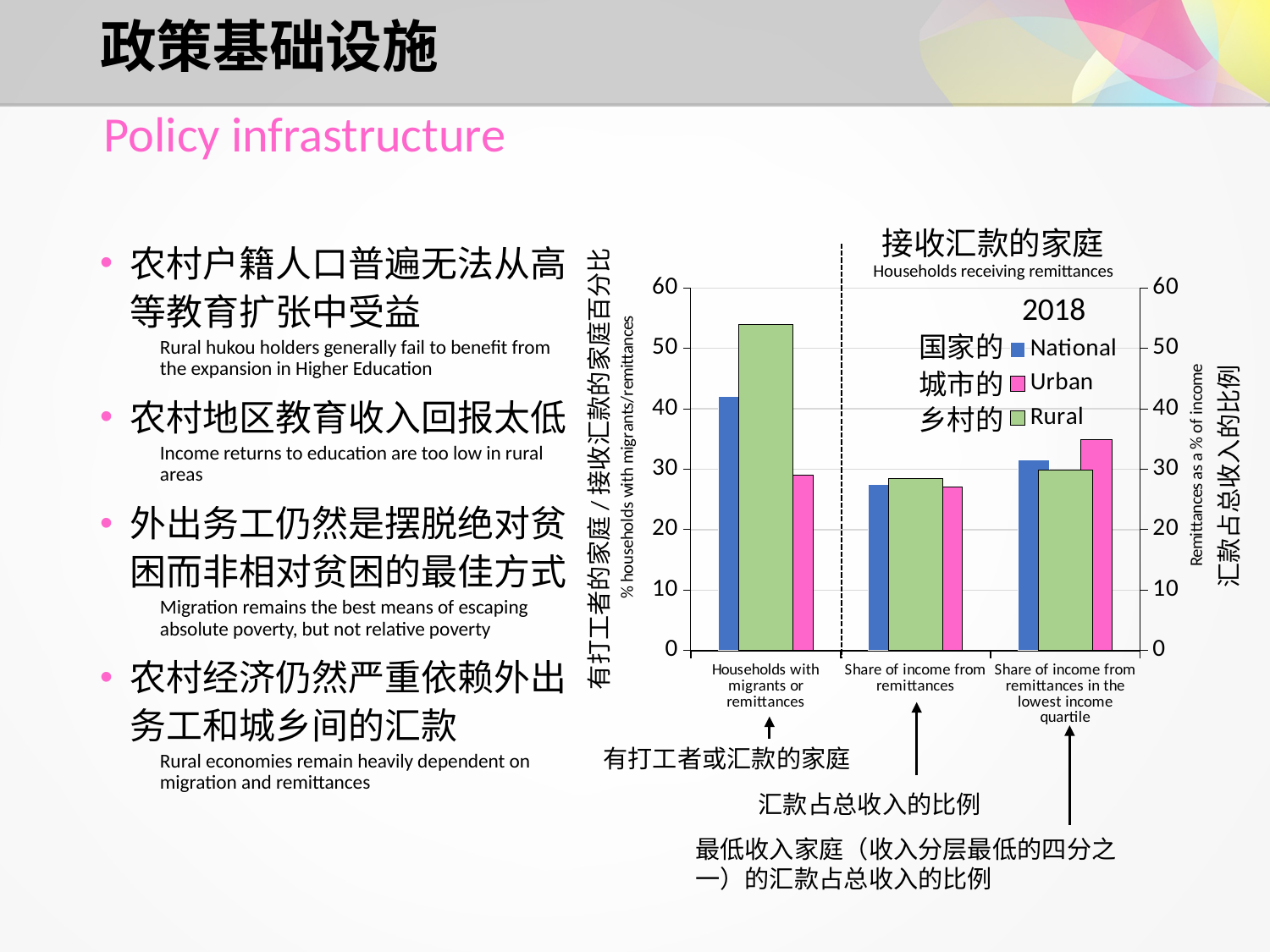

# 政策基础设施
Policy infrastructure

接收汇款的家庭
农村户籍人口普遍无法从高等教育扩张中受益
Rural hukou holders generally fail to benefit from the expansion in Higher Education
农村地区教育收入回报太低
Income returns to education are too low in rural areas
外出务工仍然是摆脱绝对贫困而非相对贫困的最佳方式
Migration remains the best means of escaping absolute poverty, but not relative poverty
农村经济仍然严重依赖外出务工和城乡间的汇款
Rural economies remain heavily dependent on migration and remittances
Households receiving remittances

### Chart: 2018

| Category | National | Urban | Rural |
|---|---|---|---|
| Households with migrants or remittances | 42.0 | 29.0 | 54.0 |
| Share of income from remittances | 27.5 | 27.0 | 28.5 |
| Share of income from remittances in the lowest income quartile | 31.5 | 34.9 | 29.9 |
国家的
城市的
乡村的
有打工者的家庭/接收汇款的家庭百分比
汇款占总收入的比例
有打工者或汇款的家庭
汇款占总收入的比例
最低收入家庭（收入分层最低的四分之一）的汇款占总收入的比例